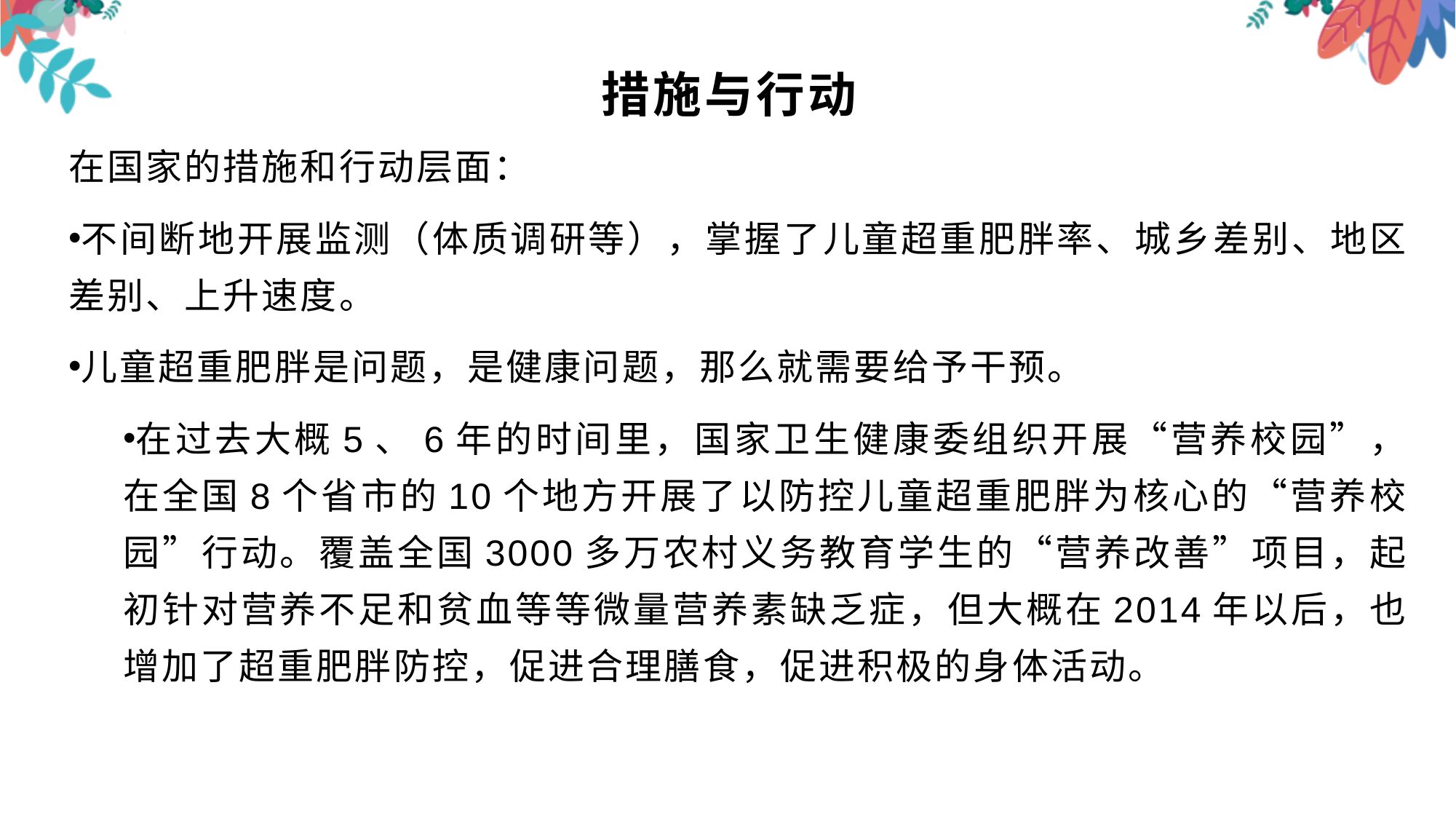

# 措施与行动
在国家的措施和行动层面：
不间断地开展监测（体质调研等），掌握了儿童超重肥胖率、城乡差别、地区差别、上升速度。
儿童超重肥胖是问题，是健康问题，那么就需要给予干预。
在过去大概5、6年的时间里，国家卫生健康委组织开展“营养校园”，在全国8个省市的10个地方开展了以防控儿童超重肥胖为核心的“营养校园”行动。覆盖全国3000多万农村义务教育学生的“营养改善”项目，起初针对营养不足和贫血等等微量营养素缺乏症，但大概在2014年以后，也增加了超重肥胖防控，促进合理膳食，促进积极的身体活动。